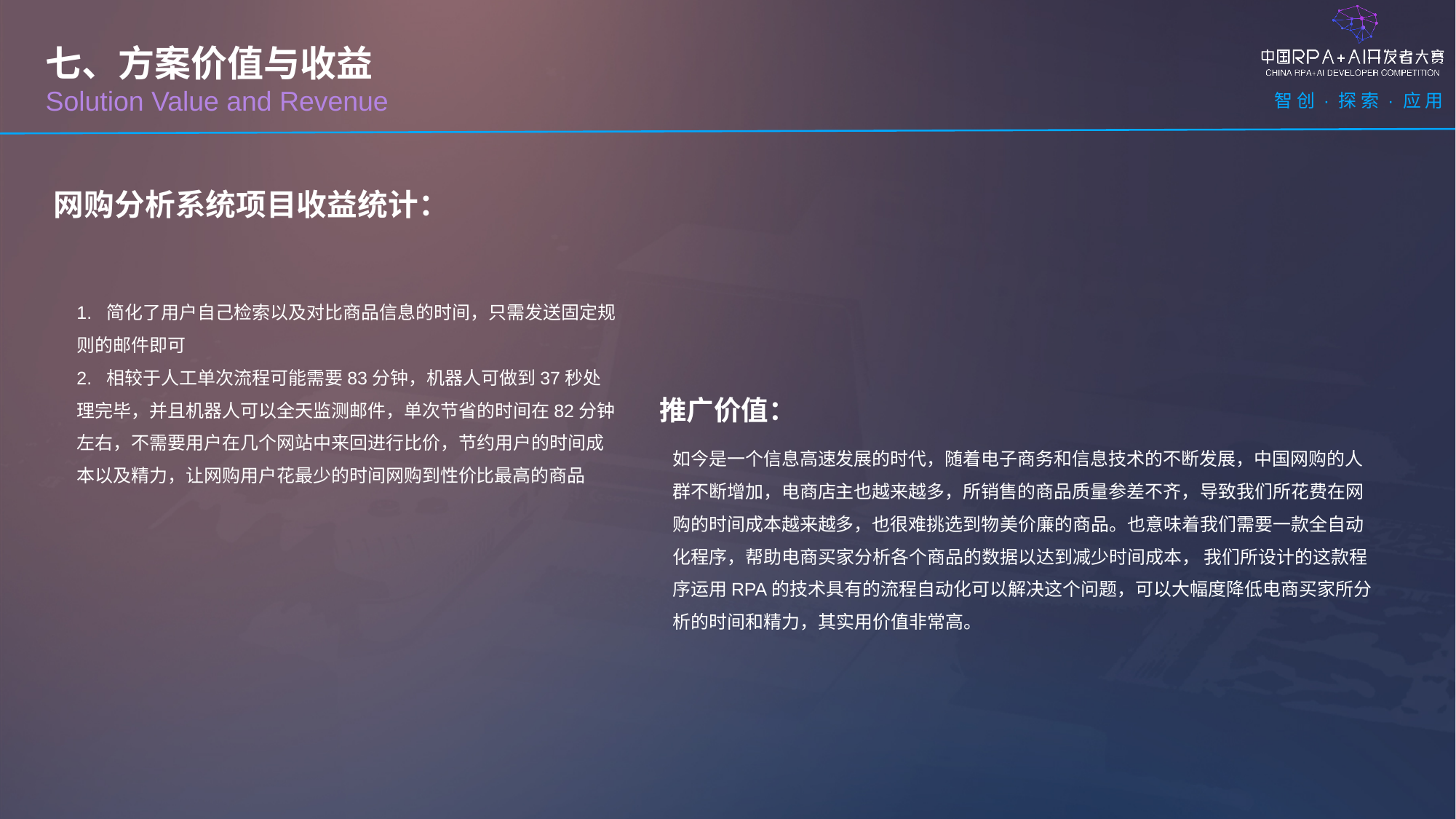

七、方案价值与收益
Solution Value and Revenue
网购分析系统项目收益统计：
1.  简化了用户自己检索以及对比商品信息的时间，只需发送固定规则的邮件即可
2.  相较于人工单次流程可能需要83分钟，机器人可做到37秒处理完毕，并且机器人可以全天监测邮件，单次节省的时间在82分钟左右，不需要用户在几个网站中来回进行比价，节约用户的时间成本以及精力，让网购用户花最少的时间网购到性价比最高的商品
推广价值：
如今是一个信息高速发展的时代，随着电子商务和信息技术的不断发展，中国网购的人群不断增加，电商店主也越来越多，所销售的商品质量参差不齐，导致我们所花费在网购的时间成本越来越多，也很难挑选到物美价廉的商品。也意味着我们需要一款全自动化程序，帮助电商买家分析各个商品的数据以达到减少时间成本， 我们所设计的这款程序运用RPA的技术具有的流程自动化可以解决这个问题，可以大幅度降低电商买家所分析的时间和精力，其实用价值非常高。